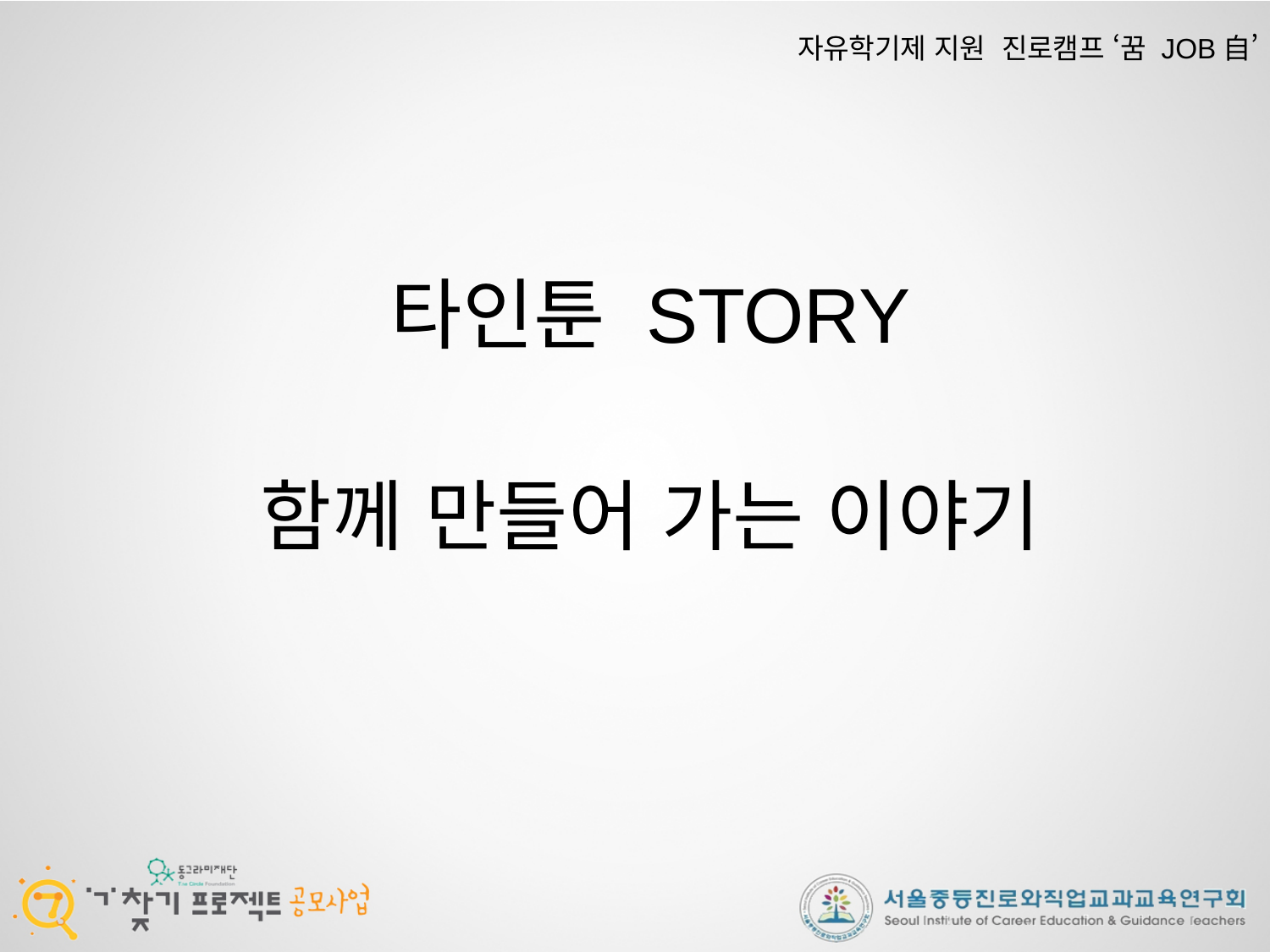

# 자유학기제 지원  진로캠프 ‘꿈 JOB自’
타인툰 STORY
함께 만들어 가는 이야기